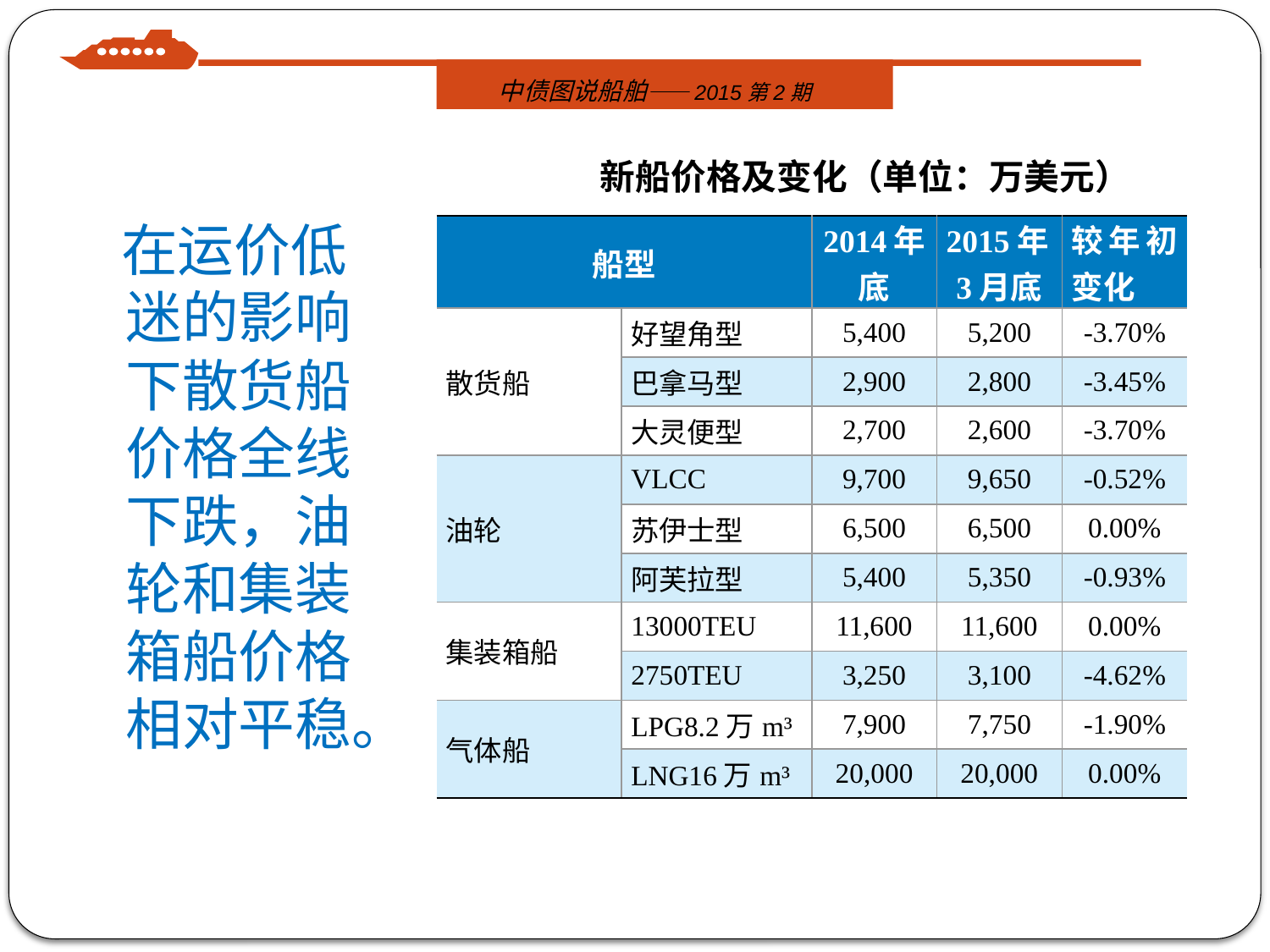

中债图说船舶——2015第2期
新船价格及变化（单位：万美元）
  在运价低迷的影响下散货船价格全线下跌，油轮和集装箱船价格相对平稳。
| 船型 |  | 2014年底 | 2015年3月底 | 较年初变化 |
| --- | --- | --- | --- | --- |
| 散货船 | 好望角型 | 5,400 | 5,200 | -3.70% |
|  | 巴拿马型 | 2,900 | 2,800 | -3.45% |
|  | 大灵便型 | 2,700 | 2,600 | -3.70% |
| 油轮 | VLCC | 9,700 | 9,650 | -0.52% |
|  | 苏伊士型 | 6,500 | 6,500 | 0.00% |
|  | 阿芙拉型 | 5,400 | 5,350 | -0.93% |
| 集装箱船 | 13000TEU | 11,600 | 11,600 | 0.00% |
|  | 2750TEU | 3,250 | 3,100 | -4.62% |
| 气体船 | LPG8.2万m³ | 7,900 | 7,750 | -1.90% |
|  | LNG16万m³ | 20,000 | 20,000 | 0.00% |